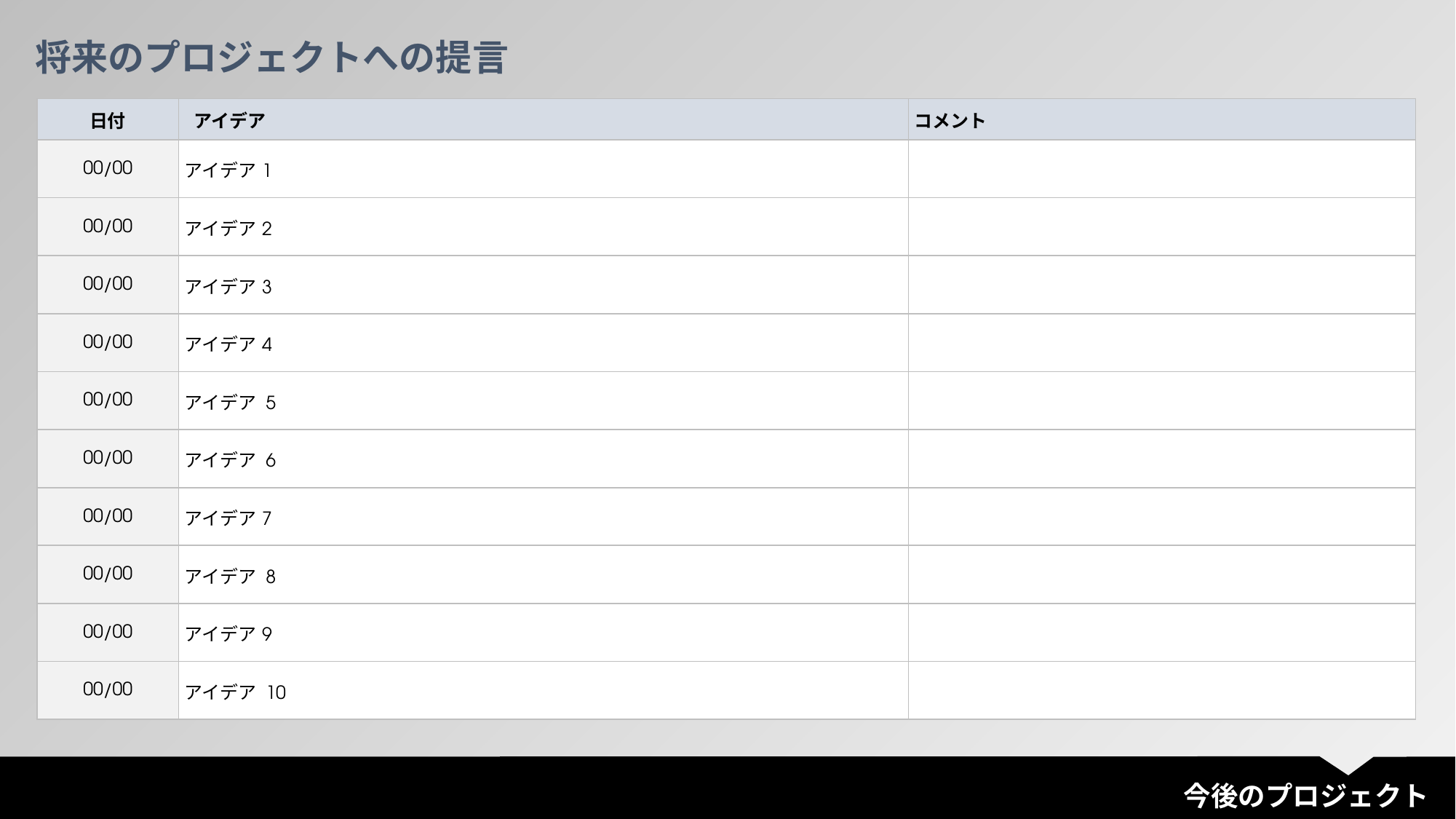

将来のプロジェクトへの提言
| 日付 | アイデア | コメント |
| --- | --- | --- |
| 00/00 | アイデア1 |  |
| 00/00 | アイデア2 |  |
| 00/00 | アイデア3 |  |
| 00/00 | アイデア4 |  |
| 00/00 | アイデア 5 |  |
| 00/00 | アイデア 6 |  |
| 00/00 | アイデア7 |  |
| 00/00 | アイデア 8 |  |
| 00/00 | アイデア9 |  |
| 00/00 | アイデア 10 |  |

今後のプロジェクト